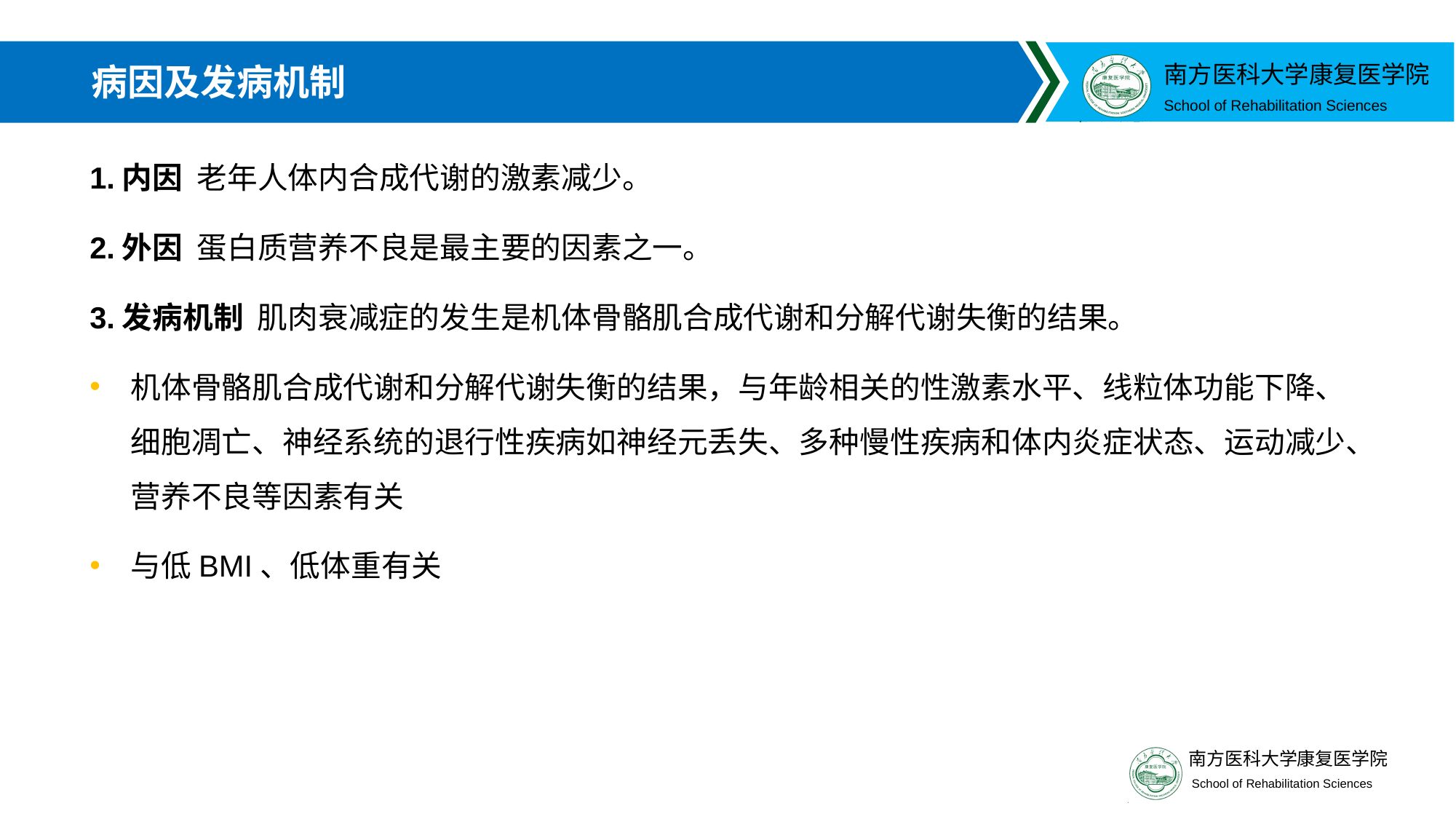

# 病因及发病机制
1.内因  老年人体内合成代谢的激素减少。
2.外因  蛋白质营养不良是最主要的因素之一。
3.发病机制  肌肉衰减症的发生是机体骨骼肌合成代谢和分解代谢失衡的结果。
机体骨骼肌合成代谢和分解代谢失衡的结果，与年龄相关的性激素水平、线粒体功能下降、细胞凋亡、神经系统的退行性疾病如神经元丢失、多种慢性疾病和体内炎症状态、运动减少、营养不良等因素有关
与低BMI、低体重有关